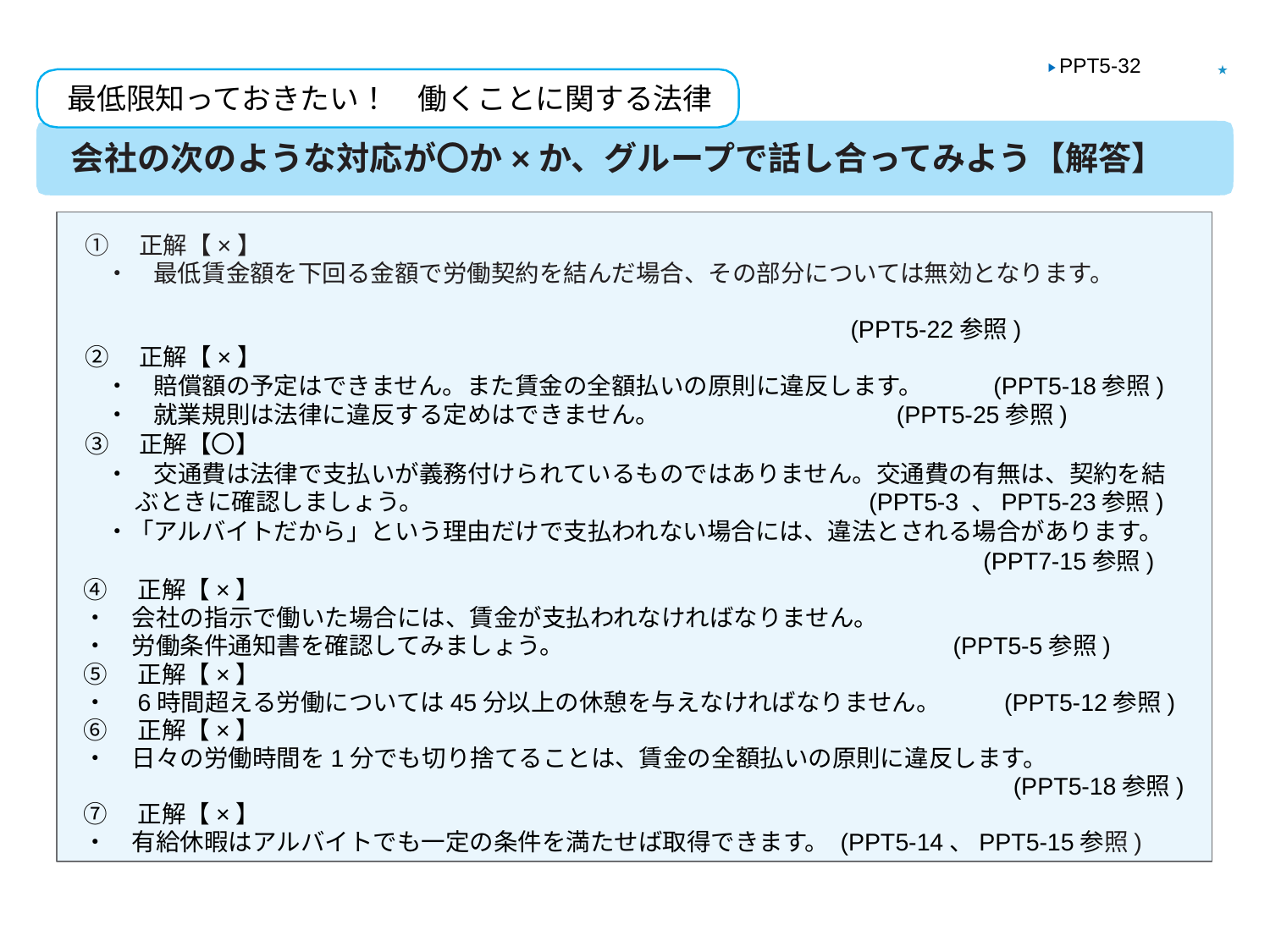

★
▶ PPT5-32

最低限知っておきたい！　働くことに関する法律

会社の次のような対応が〇か×か、グループで話し合ってみよう【解答】

①　正解【×】
・　最低賃金額を下回る金額で労働契約を結んだ場合、その部分については無効となります。
                                                                                                              (PPT5-22参照)
②　正解【×】
・　賠償額の予定はできません。また賃金の全額払いの原則に違反します。 　 　 (PPT5-18参照)
・　就業規則は法律に違反する定めはできません。                                          (PPT5-25参照)
③　正解【〇】
・　交通費は法律で支払いが義務付けられているものではありません。交通費の有無は、契約を結ぶときに確認しましょう。 　　　　　　　　　　　　　　　　　　(PPT5-3 、PPT5-23参照)
・「アルバイトだから」という理由だけで支払われない場合には、違法とされる場合があります。
(PPT7-15参照)
④　正解【×】
・　会社の指示で働いた場合には、賃金が支払われなければなりません。
・　労働条件通知書を確認してみましょう。              　　　　　　　　　　　　   (PPT5-5参照)
⑤　正解【×】
・　6時間超える労働については45分以上の休憩を与えなければなりません。	     (PPT5-12参照)
⑥　正解【×】
・　日々の労働時間を1分でも切り捨てることは、賃金の全額払いの原則に違反します。
(PPT5-18参照)
⑦　正解【×】
・　有給休暇はアルバイトでも一定の条件を満たせば取得できます。 (PPT5-14、PPT5-15参照)